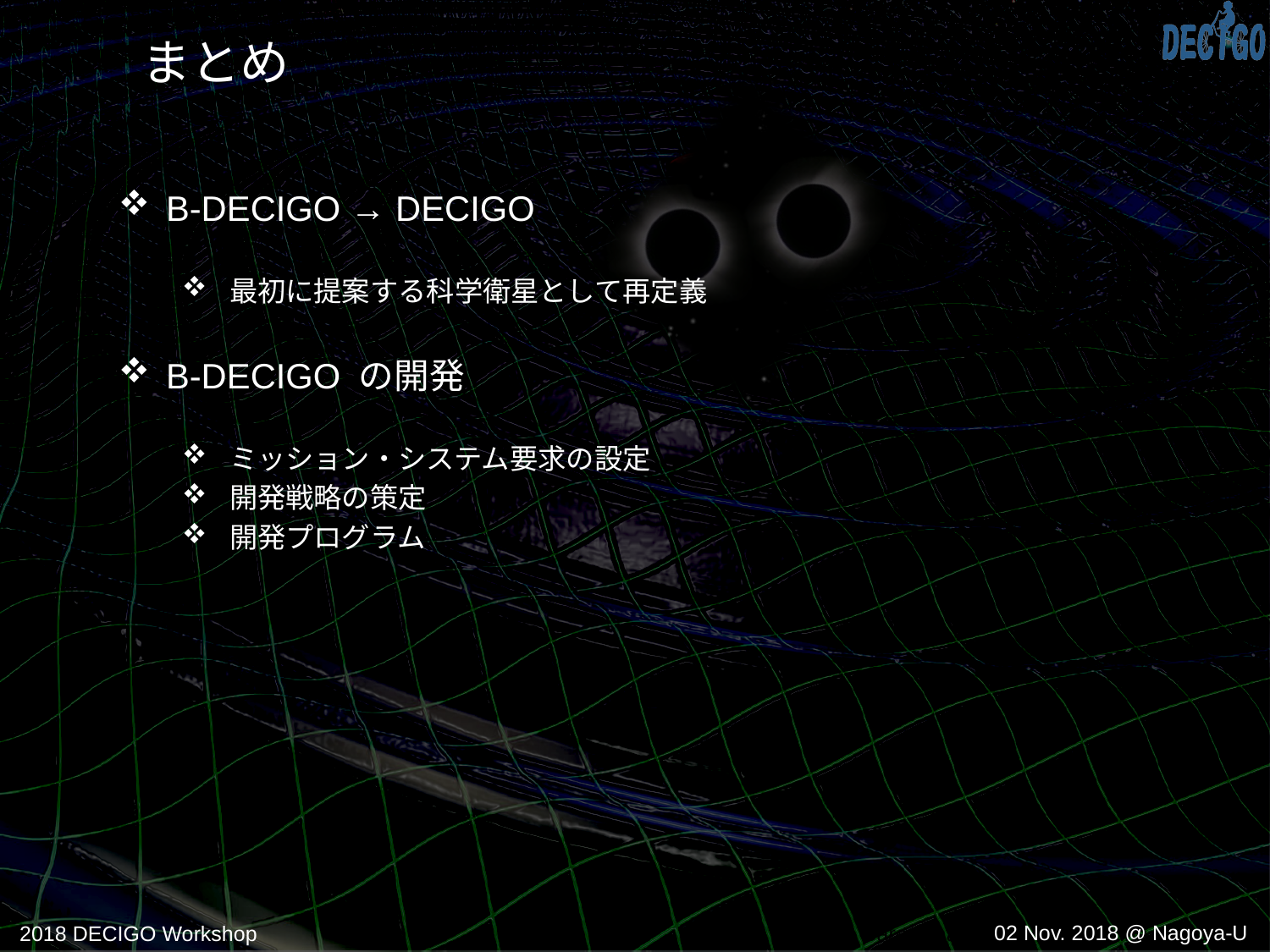

まとめ
B-DECIGO → DECIGO

最初に提案する科学衛星として再定義

B-DECIGO の開発

ミッション・システム要求の設定
開発戦略の策定
開発プログラム